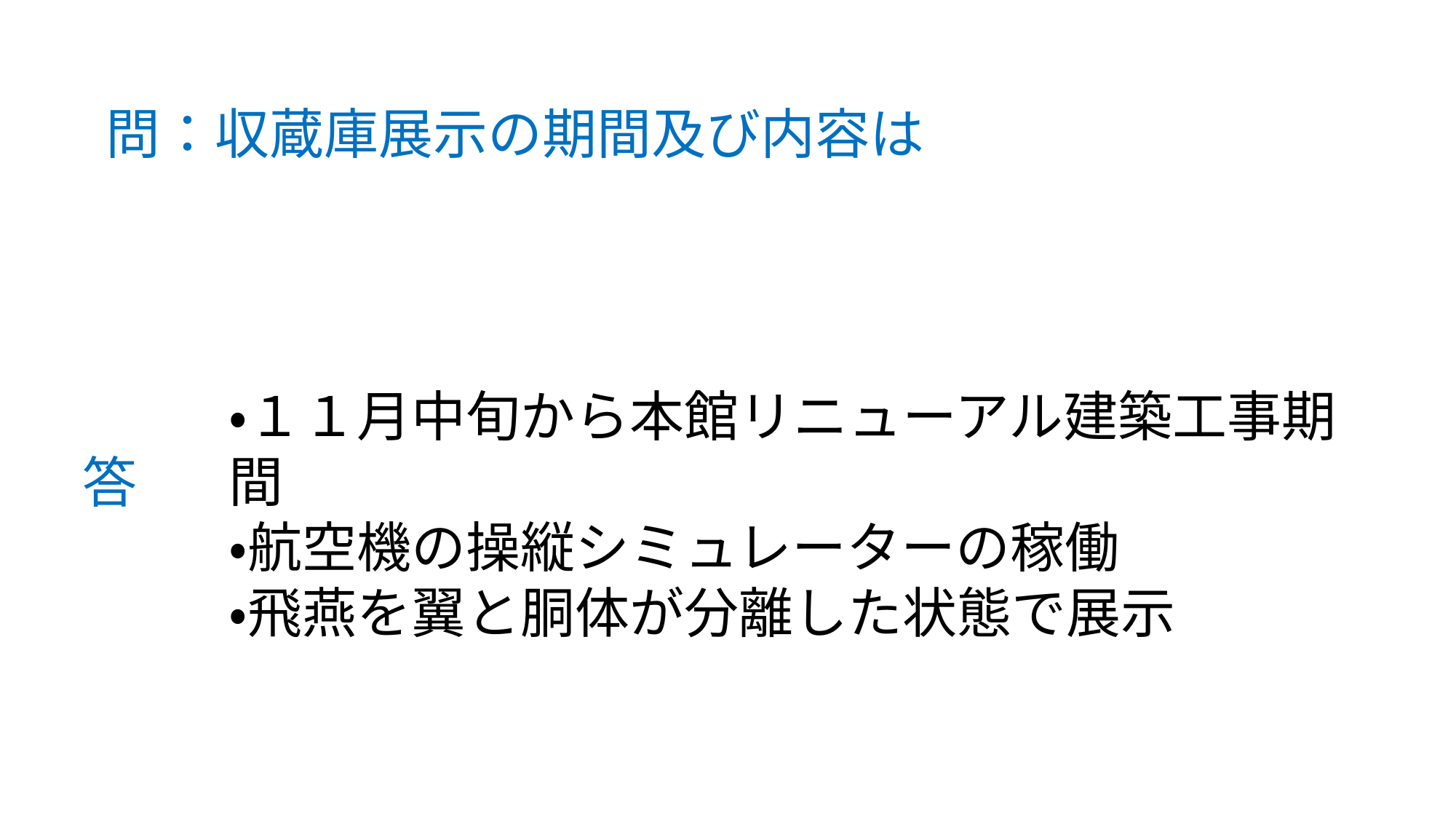

問：収蔵庫展示の期間及び内容は
・１１月中旬から本館リニューアル建築工事期間
・航空機の操縦シミュレーターの稼働
・飛燕を翼と胴体が分離した状態で展示
答